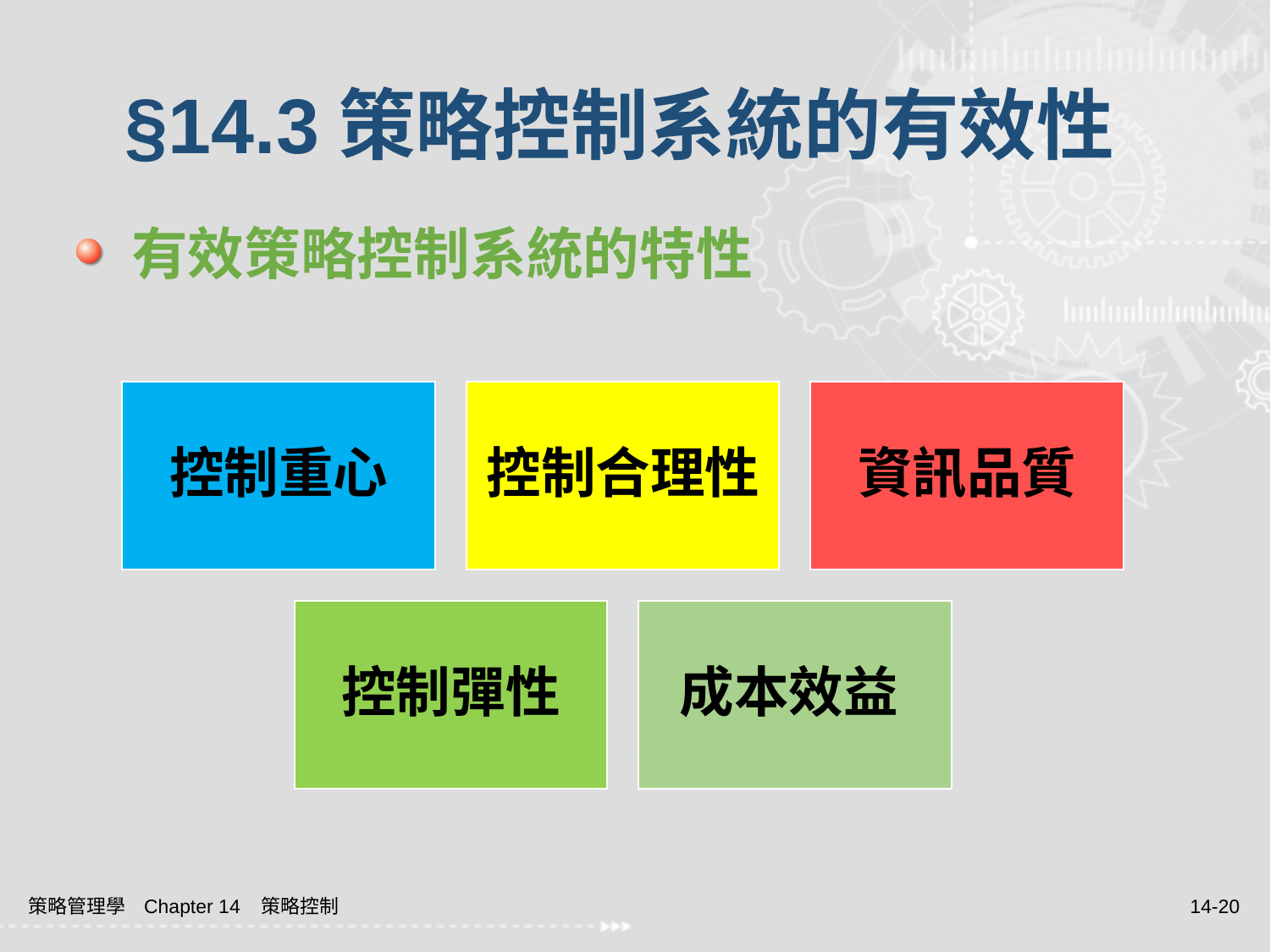

# §14.3策略控制系統的有效性
 有效策略控制系統的特性

控制重心
控制合理性
資訊品質
控制彈性
成本效益
策略管理學   Chapter 14   策略控制
14-20